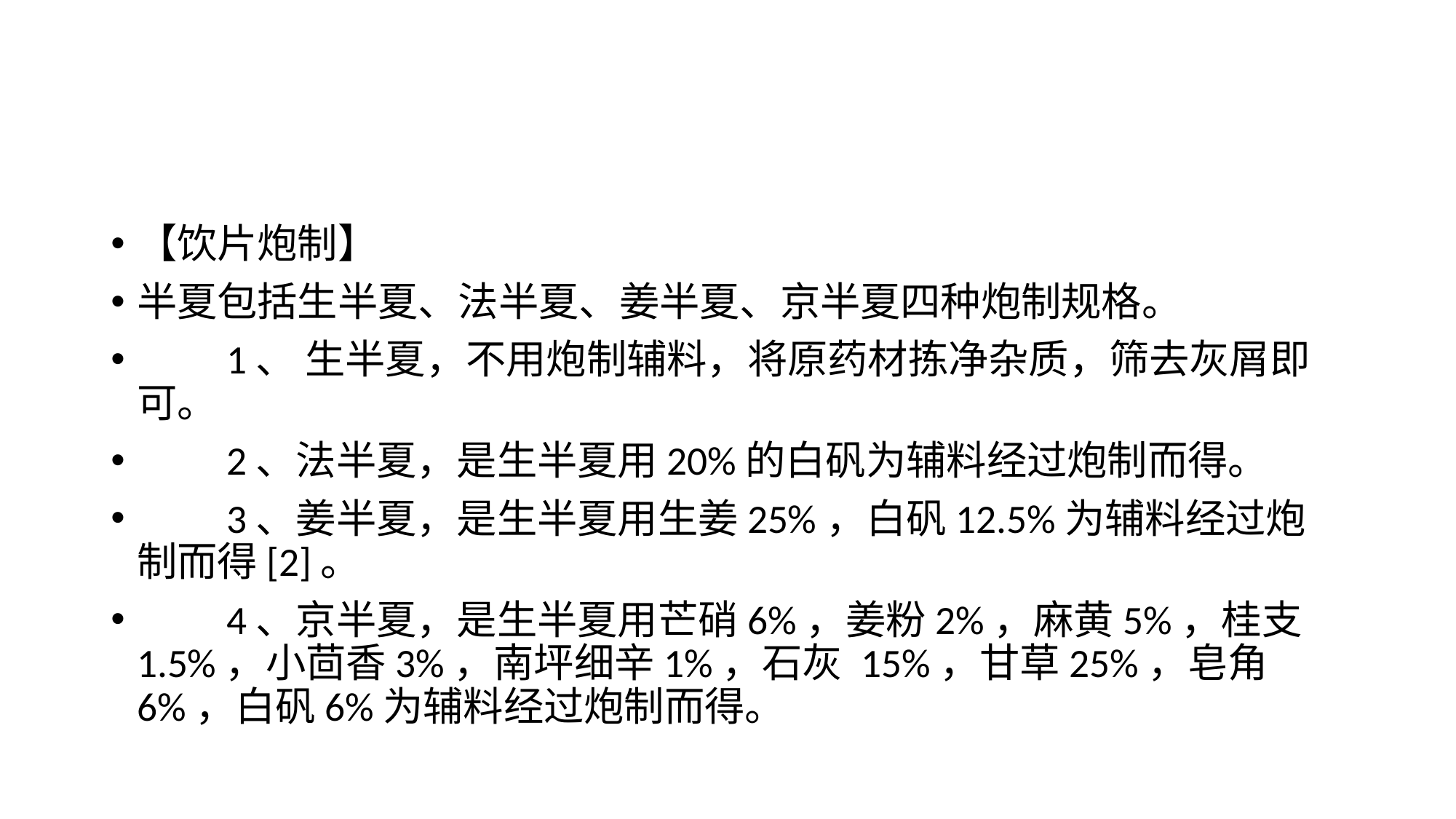

#
【饮片炮制】
半夏包括生半夏、法半夏、姜半夏、京半夏四种炮制规格。
　　1、 生半夏，不用炮制辅料，将原药材拣净杂质，筛去灰屑即可。
　　2、法半夏，是生半夏用20%的白矾为辅料经过炮制而得。
　　3、姜半夏，是生半夏用生姜25%，白矾12.5%为辅料经过炮制而得[2]。
　　4、京半夏，是生半夏用芒硝6%，姜粉2%，麻黄5%，桂支1.5%，小茴香3%，南坪细辛1%，石灰 15%，甘草25%，皂角6%，白矾6%为辅料经过炮制而得。